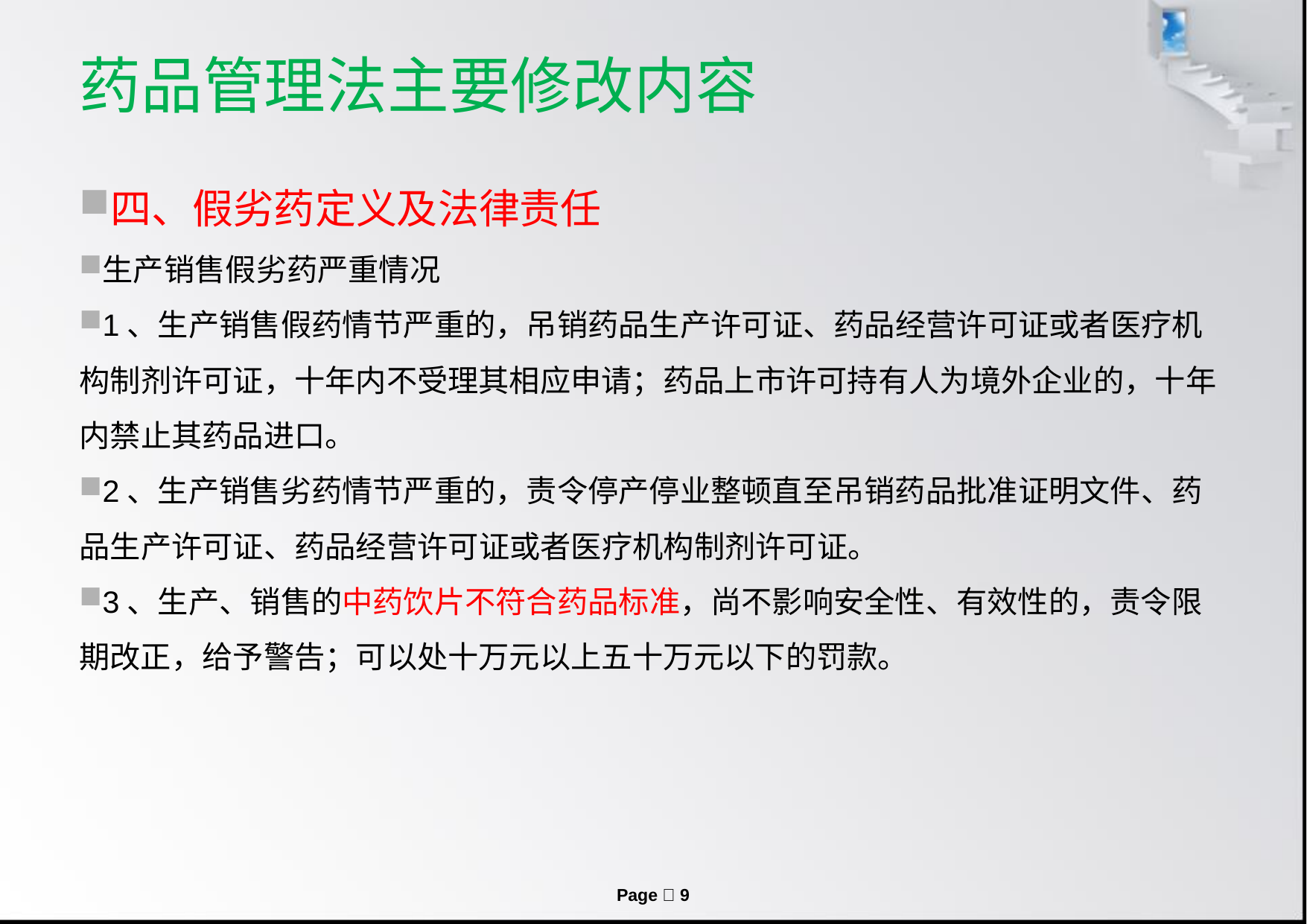

# 药品管理法主要修改内容
四、假劣药定义及法律责任
生产销售假劣药严重情况
1、生产销售假药情节严重的，吊销药品生产许可证、药品经营许可证或者医疗机构制剂许可证，十年内不受理其相应申请；药品上市许可持有人为境外企业的，十年内禁止其药品进口。
2、生产销售劣药情节严重的，责令停产停业整顿直至吊销药品批准证明文件、药品生产许可证、药品经营许可证或者医疗机构制剂许可证。
3、生产、销售的中药饮片不符合药品标准，尚不影响安全性、有效性的，责令限期改正，给予警告；可以处十万元以上五十万元以下的罚款。